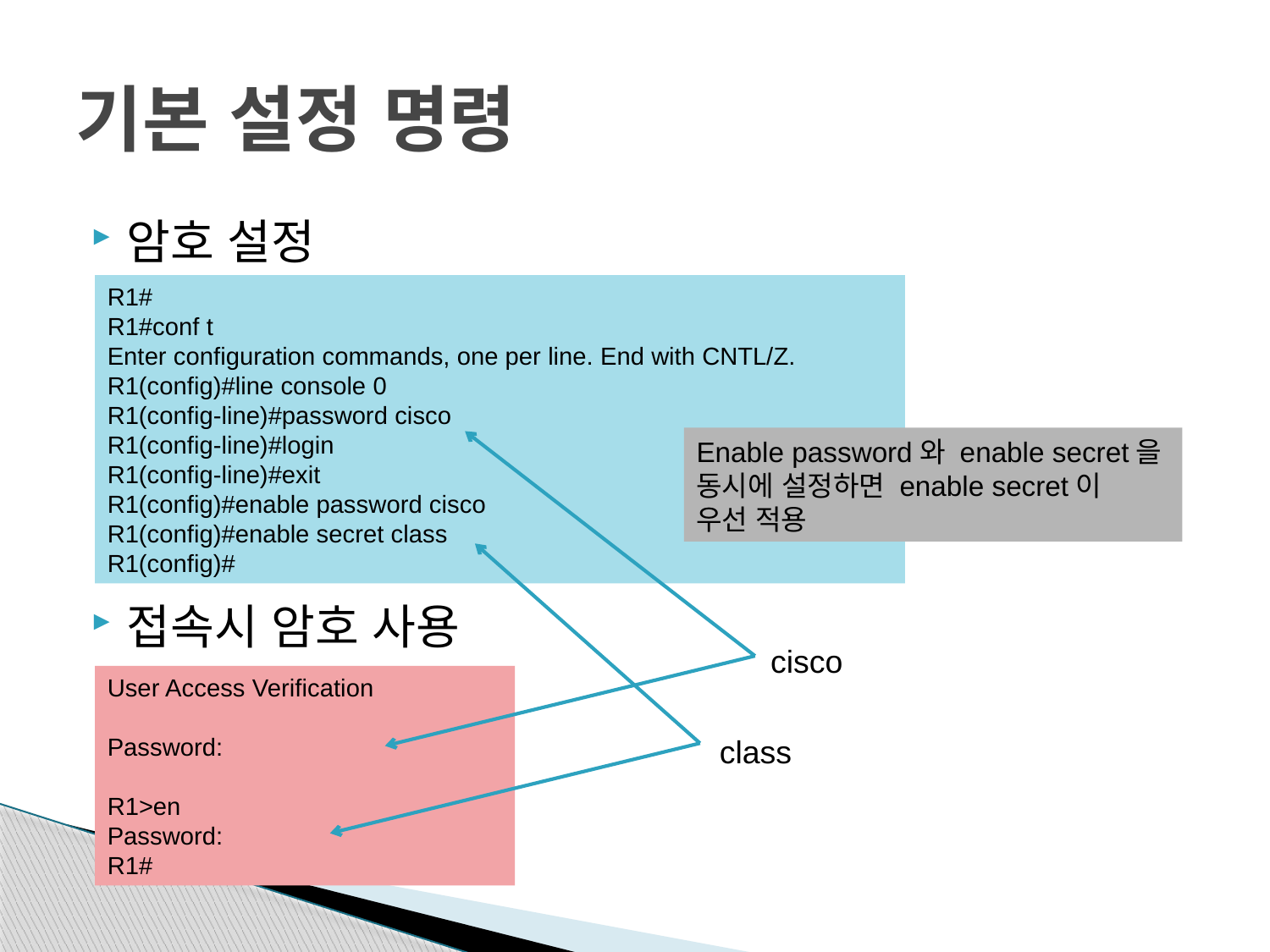

# 기본 설정 명령
암호 설정

접속시 암호 사용
R1#
R1#conf t
Enter configuration commands, one per line. End with CNTL/Z.
R1(config)#line console 0
R1(config-line)#password cisco
R1(config-line)#login
R1(config-line)#exit
R1(config)#enable password cisco
R1(config)#enable secret class
R1(config)#
Enable password와 enable secret을
동시에 설정하면 enable secret이
우선 적용
cisco
User Access Verification

Password:

R1>en
Password:
R1#
class